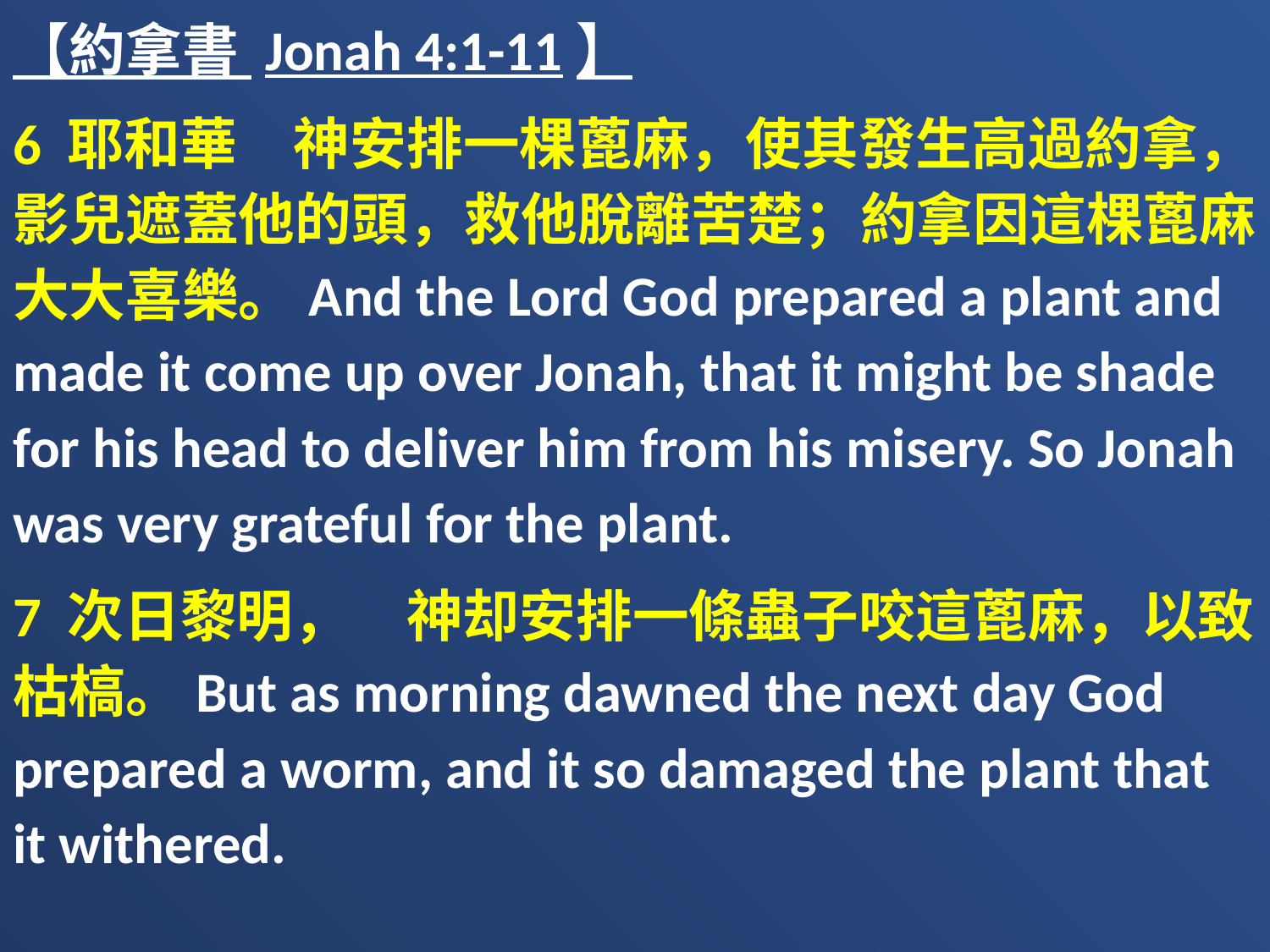

【約拿書 Jonah 4:1-11】
6 耶和華　神安排一棵蓖麻，使其發生高過約拿，影兒遮蓋他的頭，救他脫離苦楚；約拿因這棵蓖麻大大喜樂。And the Lord God prepared a plant and made it come up over Jonah, that it might be shade for his head to deliver him from his misery. So Jonah was very grateful for the plant.
7 次日黎明，　神却安排一條蟲子咬這蓖麻，以致枯槁。But as morning dawned the next day God prepared a worm, and it so damaged the plant that it withered.